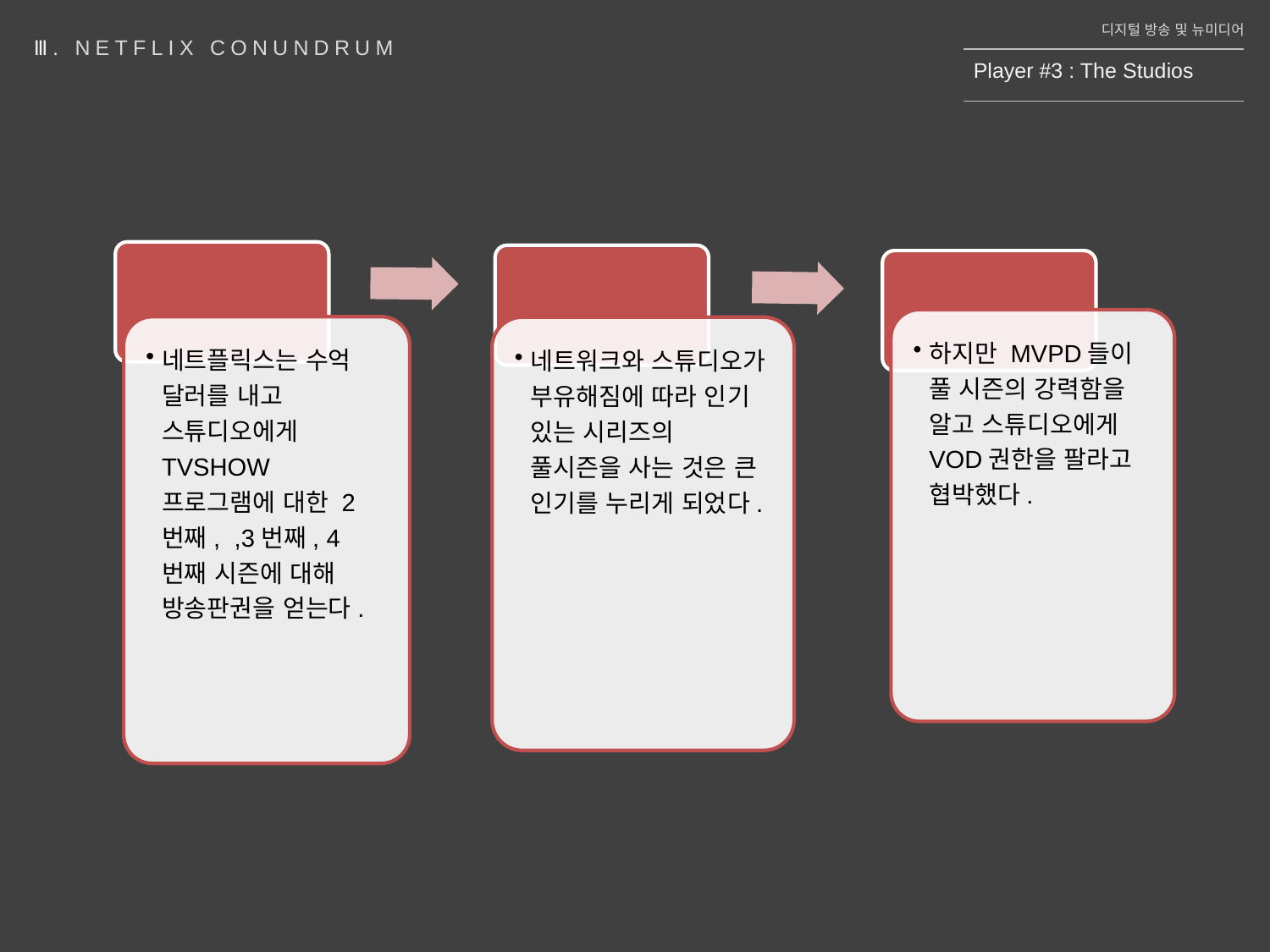

디지털 방송 및 뉴미디어
Player #3 : The Studios
Ⅲ. NETFLIX CONUNDRUM

네트플릭스는 수억 달러를 내고 스튜디오에게 TVSHOW프로그램에 대한 2번째,  ,3번째, 4번째 시즌에 대해 방송판권을 얻는다.

네트워크와 스튜디오가 부유해짐에 따라 인기 있는 시리즈의 풀시즌을 사는 것은 큰 인기를 누리게 되었다.

하지만 MVPD들이 풀 시즌의 강력함을 알고 스튜디오에게 VOD권한을 팔라고 협박했다.